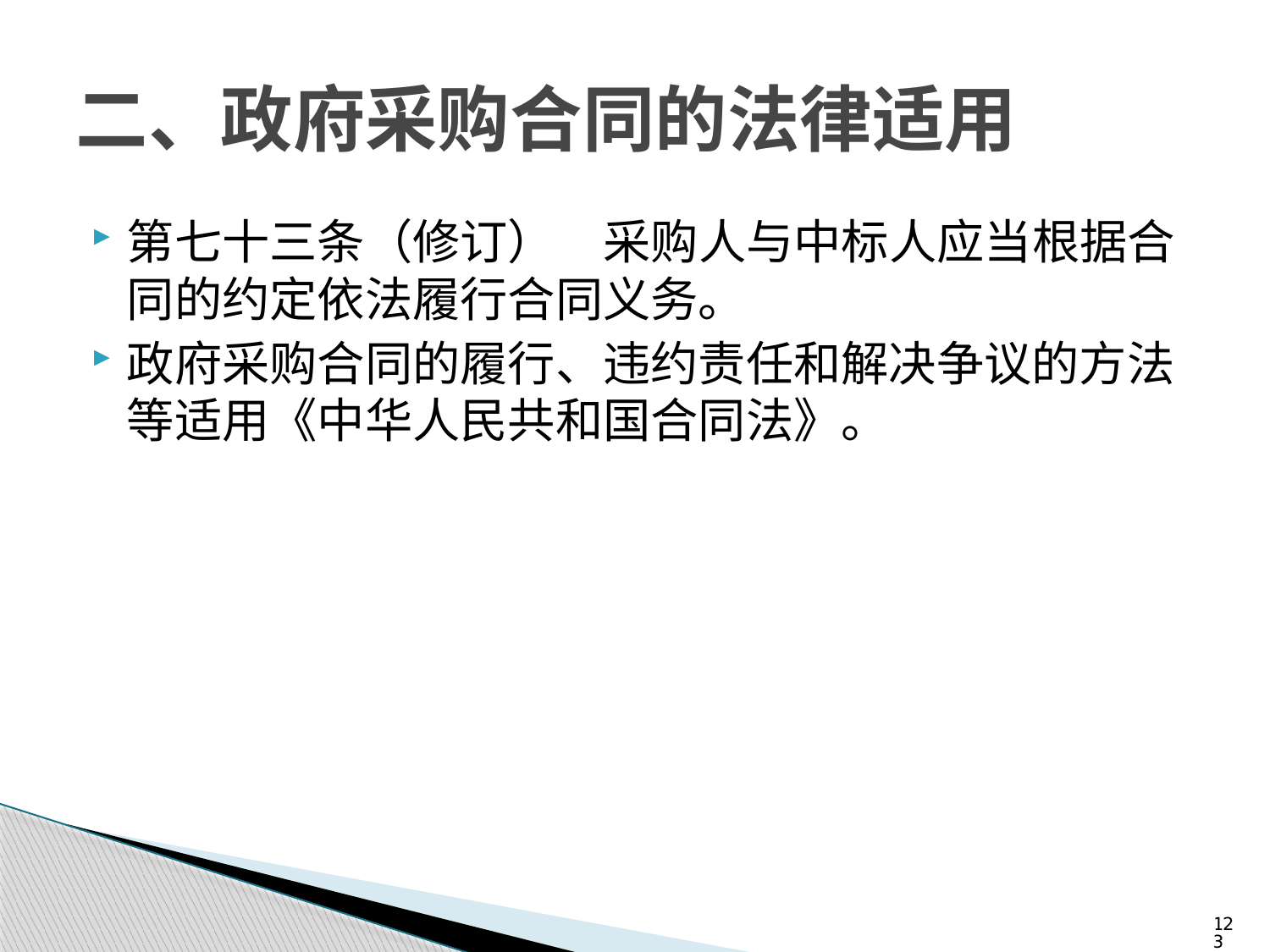

# 二、政府采购合同的法律适用
第七十三条（修订）　采购人与中标人应当根据合同的约定依法履行合同义务。
政府采购合同的履行、违约责任和解决争议的方法等适用《中华人民共和国合同法》。
123